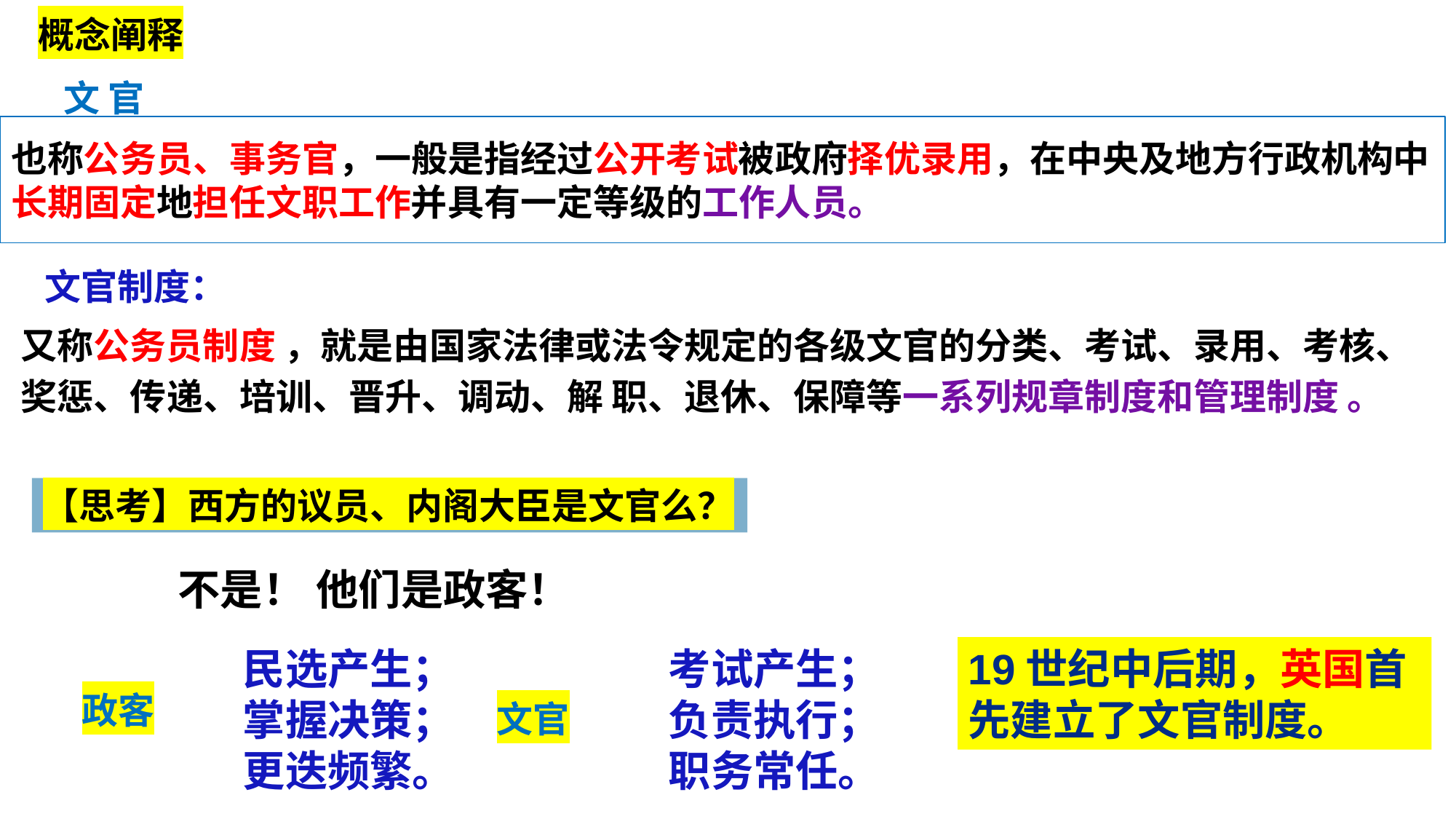

概念阐释
文 官
也称公务员、事务官，一般是指经过公开考试被政府择优录用，在中央及地方行政机构中长期固定地担任文职工作并具有一定等级的工作人员。
文官制度：

又称公务员制度 ，就是由国家法律或法令规定的各级文官的分类、考试、录用、考核、奖惩、传递、培训、晋升、调动、解 职、退休、保障等一系列规章制度和管理制度 。
【思考】西方的议员、内阁大臣是文官么？
他们是政客！
不是！
19世纪中后期，英国首先建立了文官制度。
考试产生；
负责执行；
职务常任。
民选产生；
掌握决策；
更迭频繁。
政客
文官